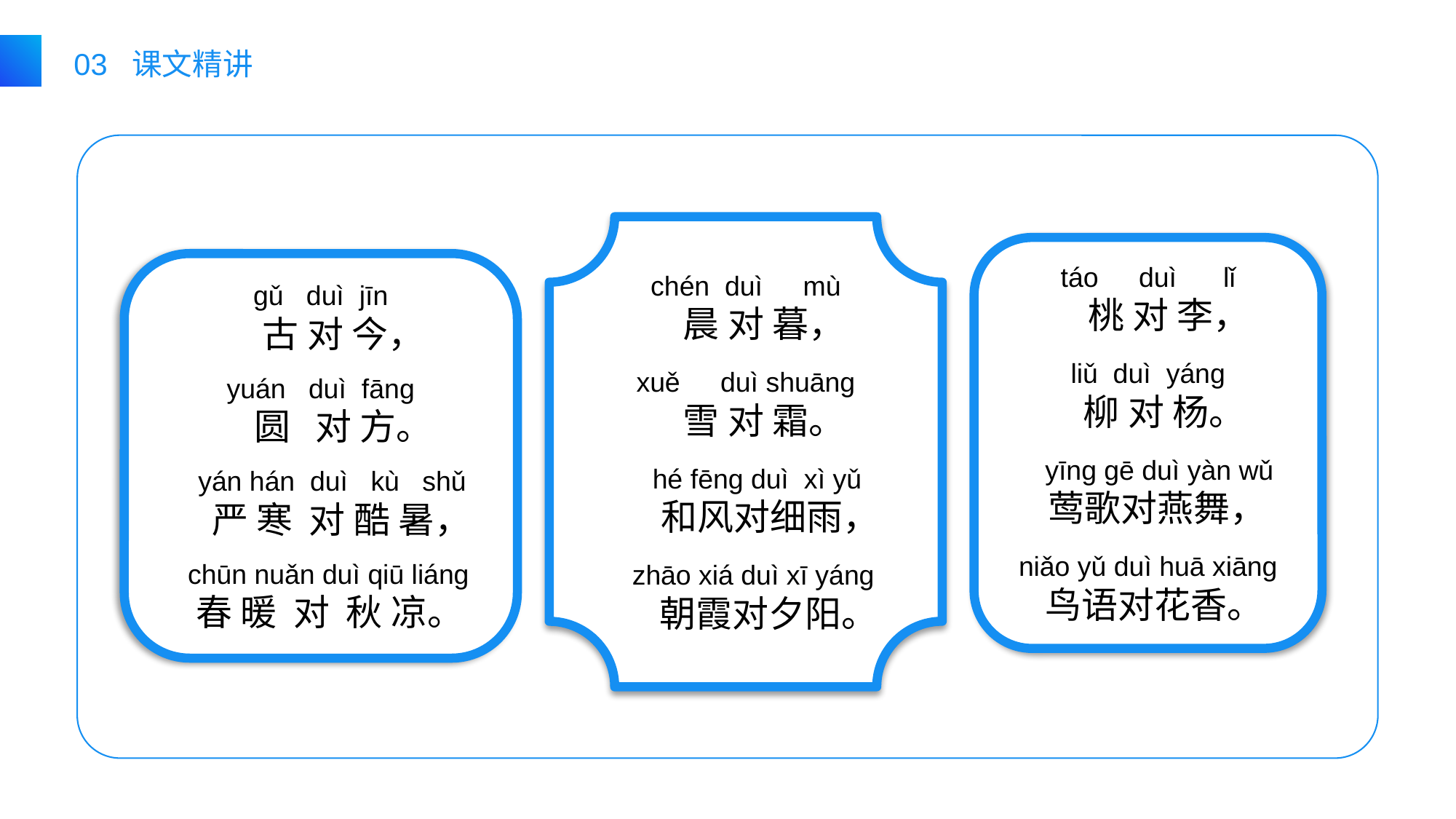

03  课文精讲

chén  duì　mù
       晨 对 暮，
xuě　duì shuāng
       雪 对 霜。
   hé fēng duì  xì yǔ
    和风对细雨，
  zhāo xiá duì xī yáng
         朝霞对夕阳。
táo　duì　 lǐ
        桃 对 李，
liǔ  duì  yáng
      柳 对 杨。
   yīng gē duì yàn wǔ
   莺歌对燕舞，
niǎo yǔ duì huā xiāng
  鸟语对花香。
gǔ   duì  jīn
           古 对 今，
yuán   duì  fāng
           圆   对 方。
   yán hán  duì   kù   shǔ
          严 寒  对 酷 暑，
  chūn nuǎn duì qiū liáng
    春 暖  对  秋 凉。